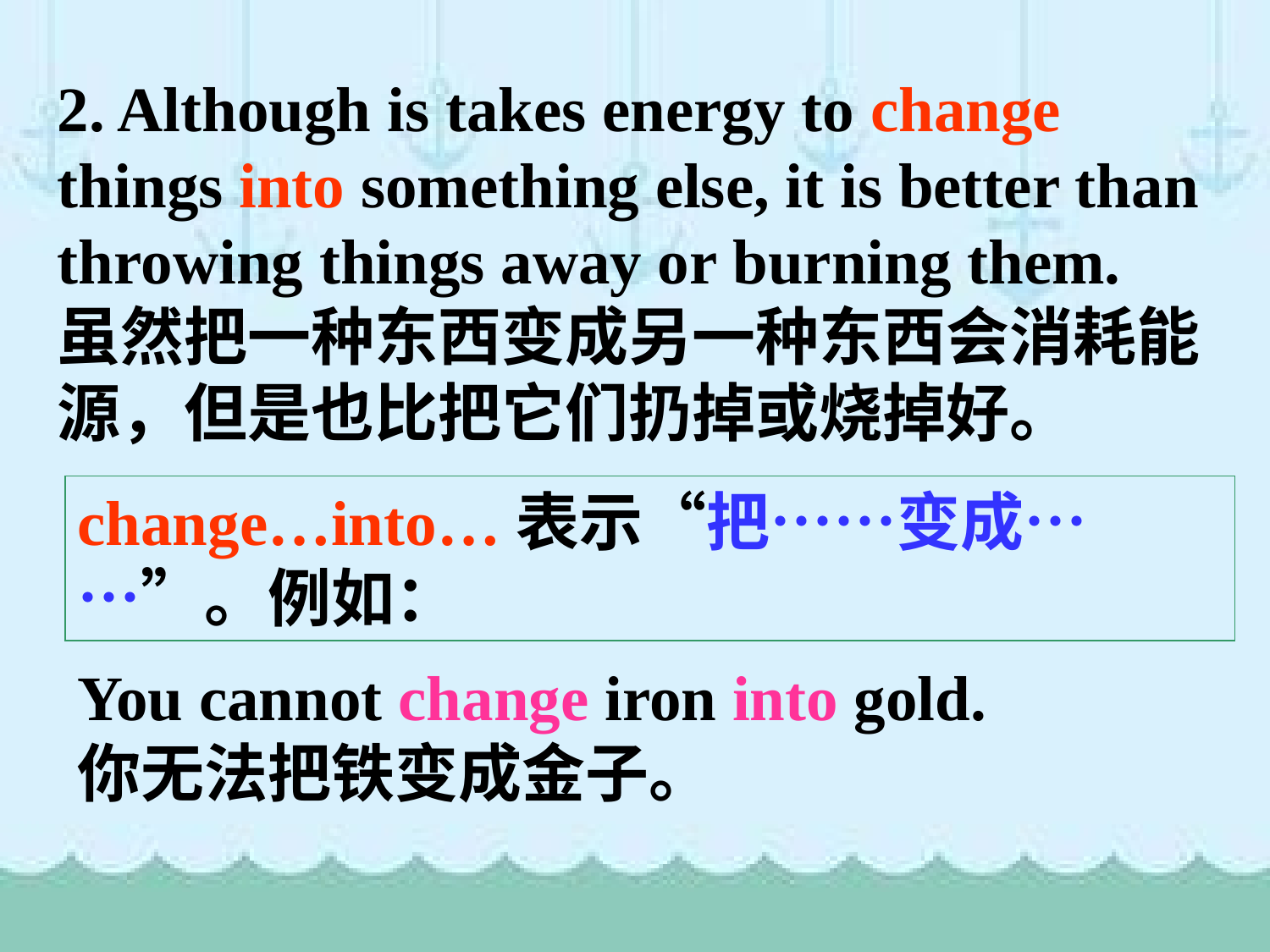

2. Although is takes energy to change things into something else, it is better than throwing things away or burning them.
虽然把一种东西变成另一种东西会消耗能源，但是也比把它们扔掉或烧掉好。
change…into…表示“把……变成……”。例如：
You cannot change iron into gold.
你无法把铁变成金子。